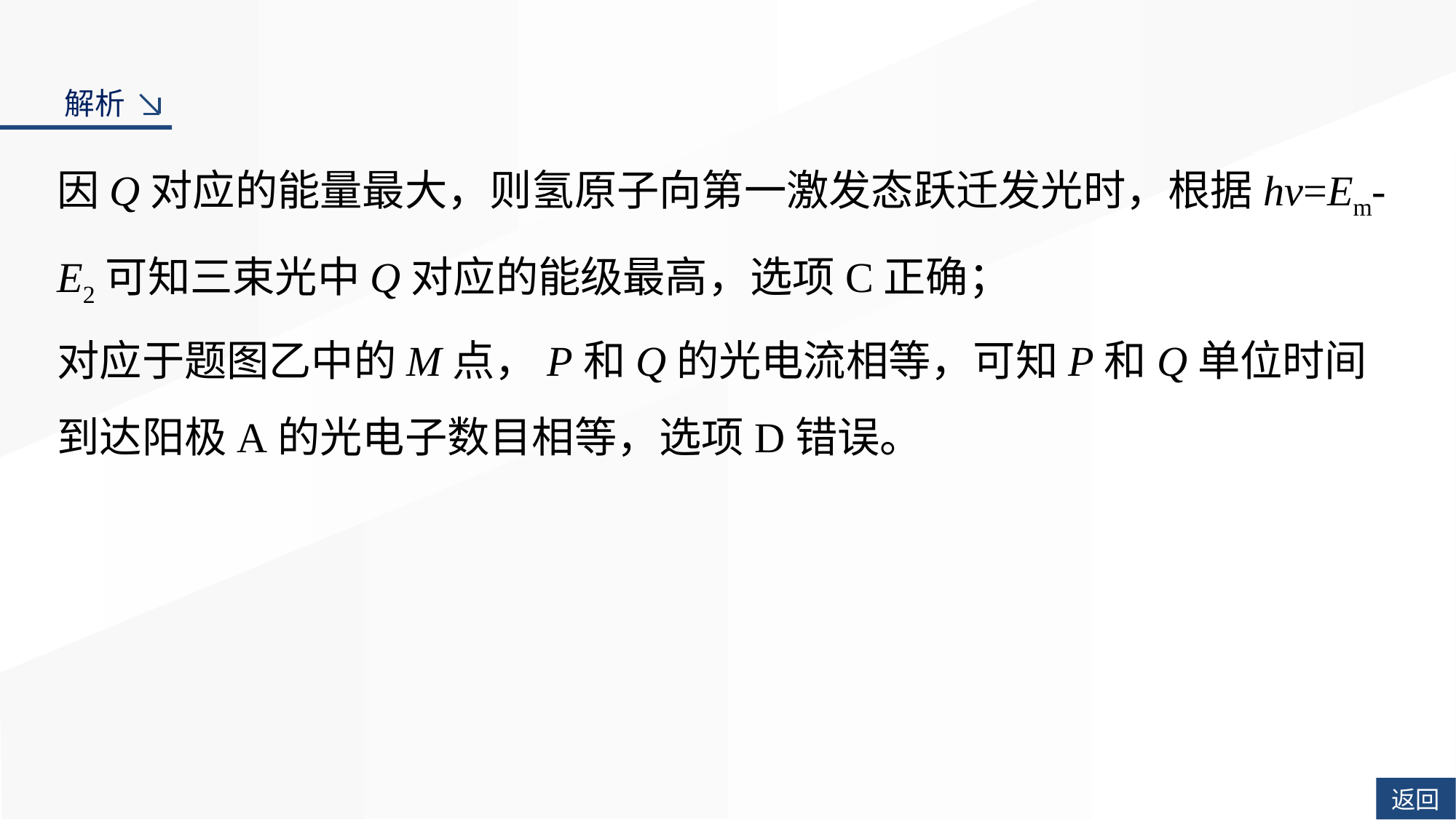

解析

因Q对应的能量最大，则氢原子向第一激发态跃迁发光时，根据hν=Em-E2可知三束光中Q对应的能级最高，选项C正确；
对应于题图乙中的M点，P和Q的光电流相等，可知P和Q单位时间到达阳极A的光电子数目相等，选项D错误。
返回